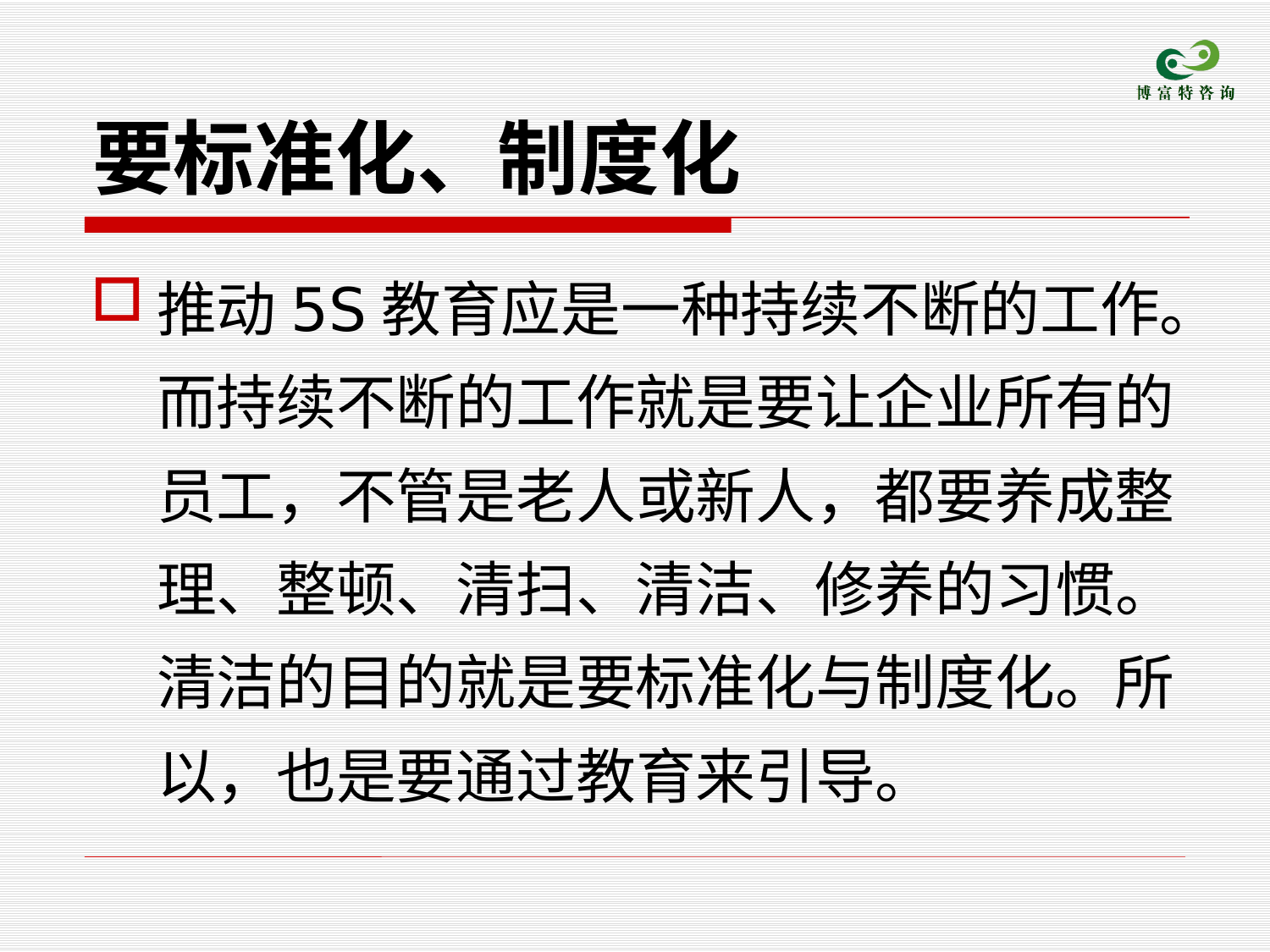

# 要标准化、制度化
推动5S教育应是一种持续不断的工作。而持续不断的工作就是要让企业所有的员工，不管是老人或新人，都要养成整理、整顿、清扫、清洁、修养的习惯。清洁的目的就是要标准化与制度化。所以，也是要通过教育来引导。

520